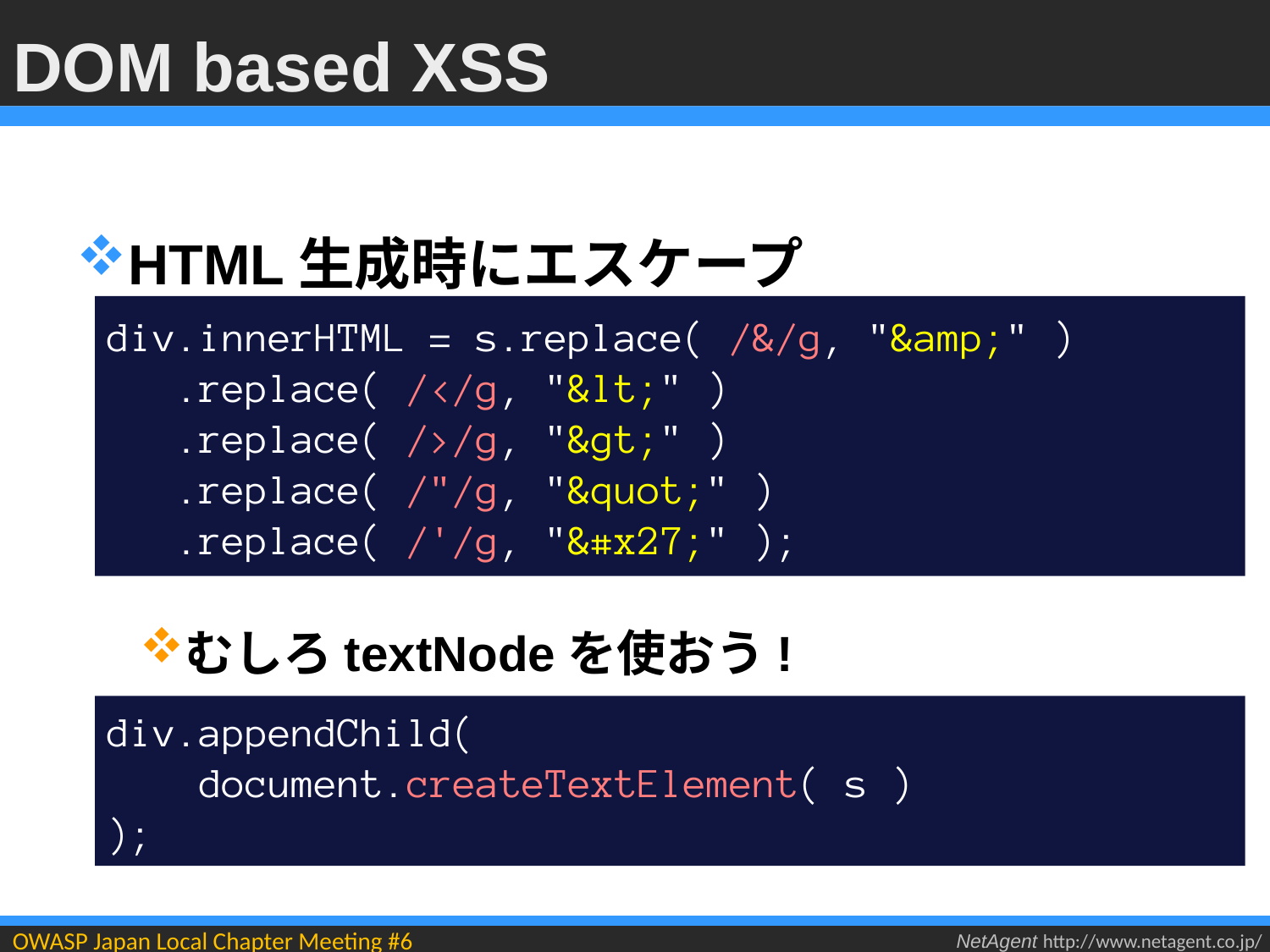

# DOM based XSS
HTML生成時にエスケープ

むしろtextNodeを使おう!
div.innerHTML = s.replace( /&/g, "&amp;" )
   .replace( /</g, "&lt;" )
   .replace( />/g, "&gt;" )
   .replace( /"/g, "&quot;" )
   .replace( /'/g, "&#x27;" );
div.appendChild(
    document.createTextElement( s )
);